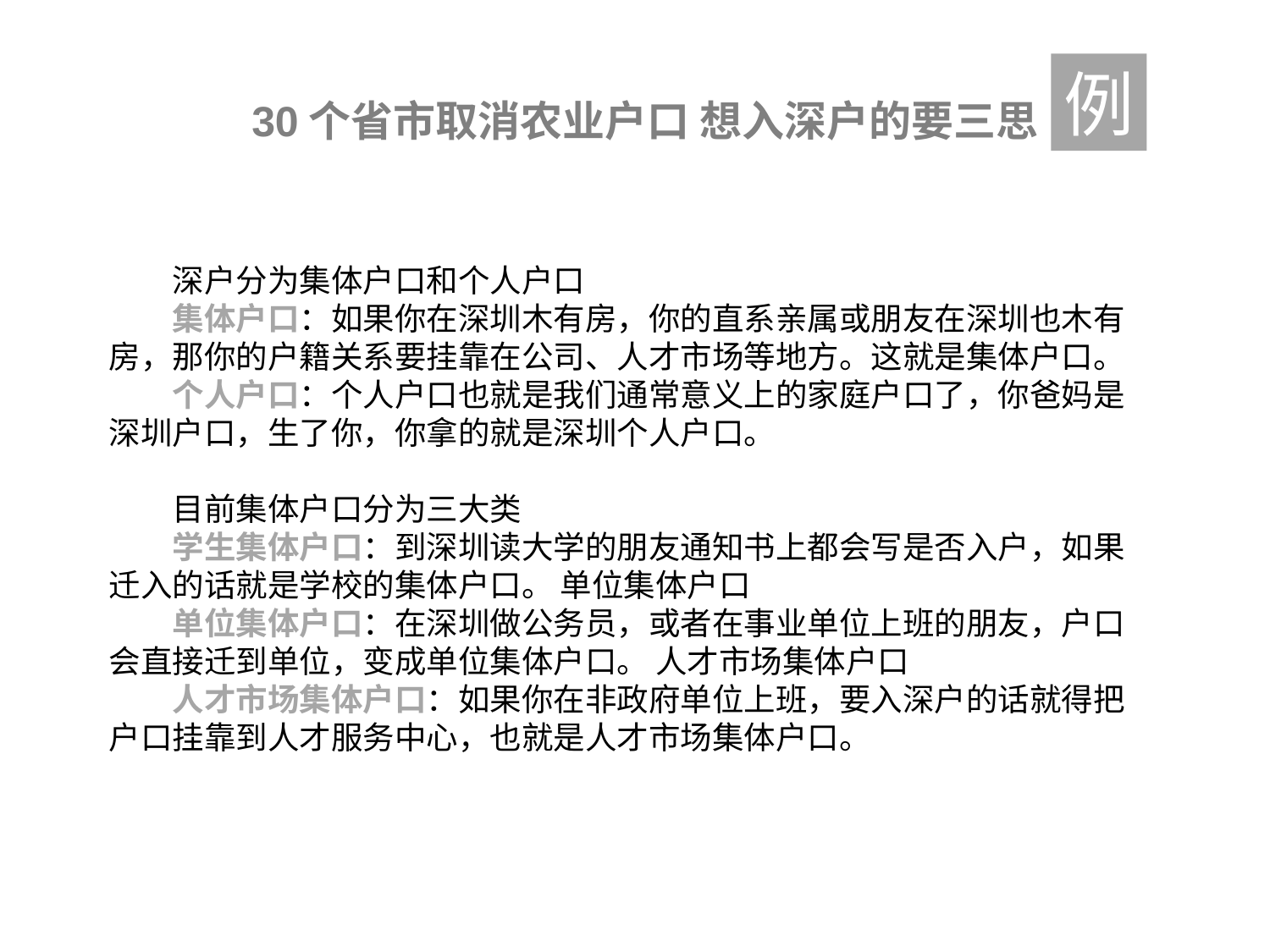

例
30个省市取消农业户口 想入深户的要三思
深户分为集体户口和个人户口
集体户口：如果你在深圳木有房，你的直系亲属或朋友在深圳也木有房，那你的户籍关系要挂靠在公司、人才市场等地方。这就是集体户口。
个人户口：个人户口也就是我们通常意义上的家庭户口了，你爸妈是深圳户口，生了你，你拿的就是深圳个人户口。

目前集体户口分为三大类
学生集体户口：到深圳读大学的朋友通知书上都会写是否入户，如果迁入的话就是学校的集体户口。 单位集体户口
单位集体户口：在深圳做公务员，或者在事业单位上班的朋友，户口会直接迁到单位，变成单位集体户口。 人才市场集体户口
人才市场集体户口：如果你在非政府单位上班，要入深户的话就得把户口挂靠到人才服务中心，也就是人才市场集体户口。